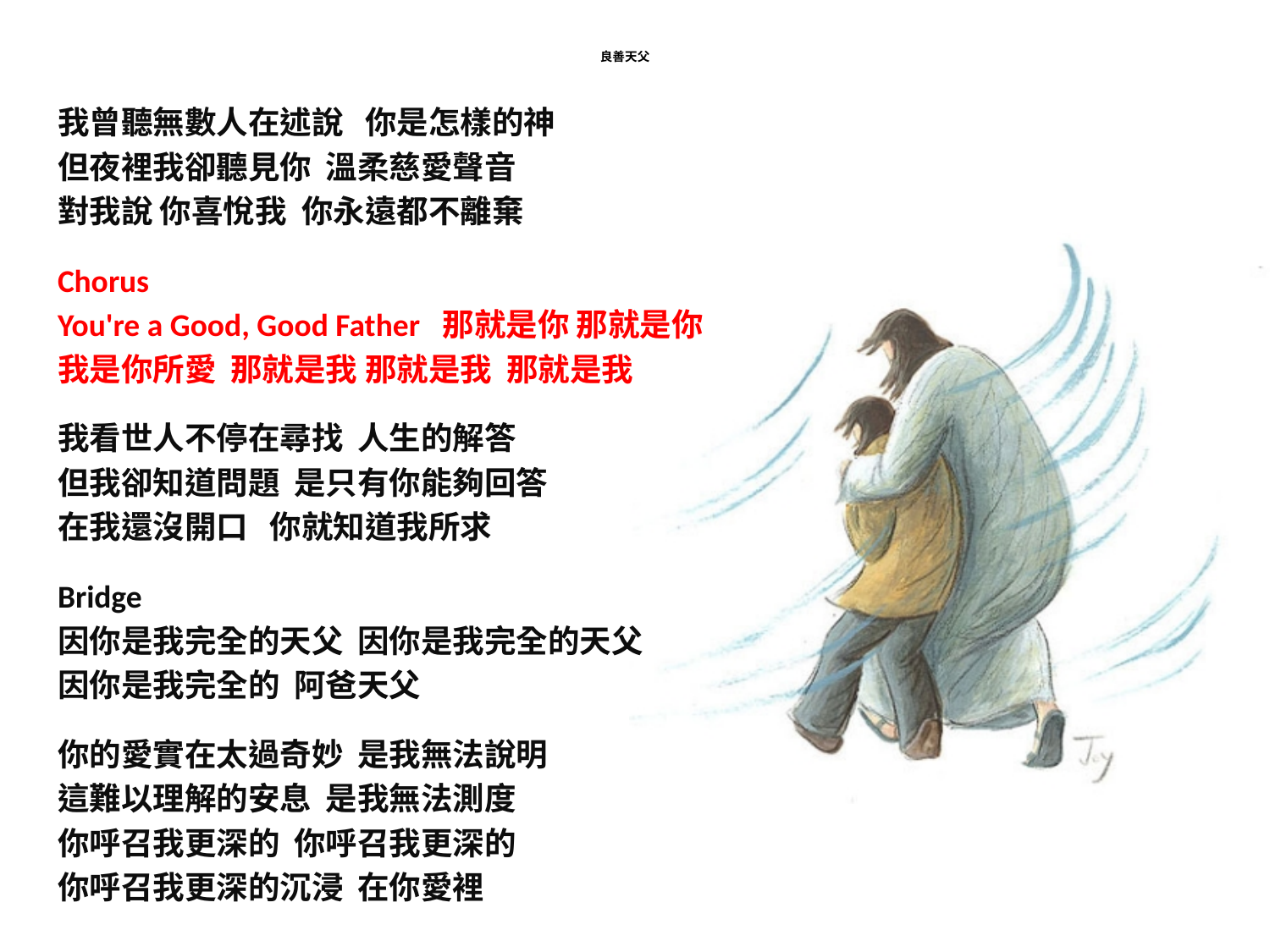

# 良善天父
我曾聽無數人在述說   你是怎樣的神
但夜裡我卻聽見你  溫柔慈愛聲音
對我說 你喜悅我  你永遠都不離棄

Chorus
You're a Good, Good Father  那就是你 那就是你
我是你所愛  那就是我 那就是我  那就是我

我看世人不停在尋找  人生的解答
但我卻知道問題  是只有你能夠回答
在我還沒開口   你就知道我所求

Bridge
因你是我完全的天父  因你是我完全的天父
因你是我完全的  阿爸天父

你的愛實在太過奇妙  是我無法說明
這難以理解的安息  是我無法測度
你呼召我更深的  你呼召我更深的
你呼召我更深的沉浸  在你愛裡